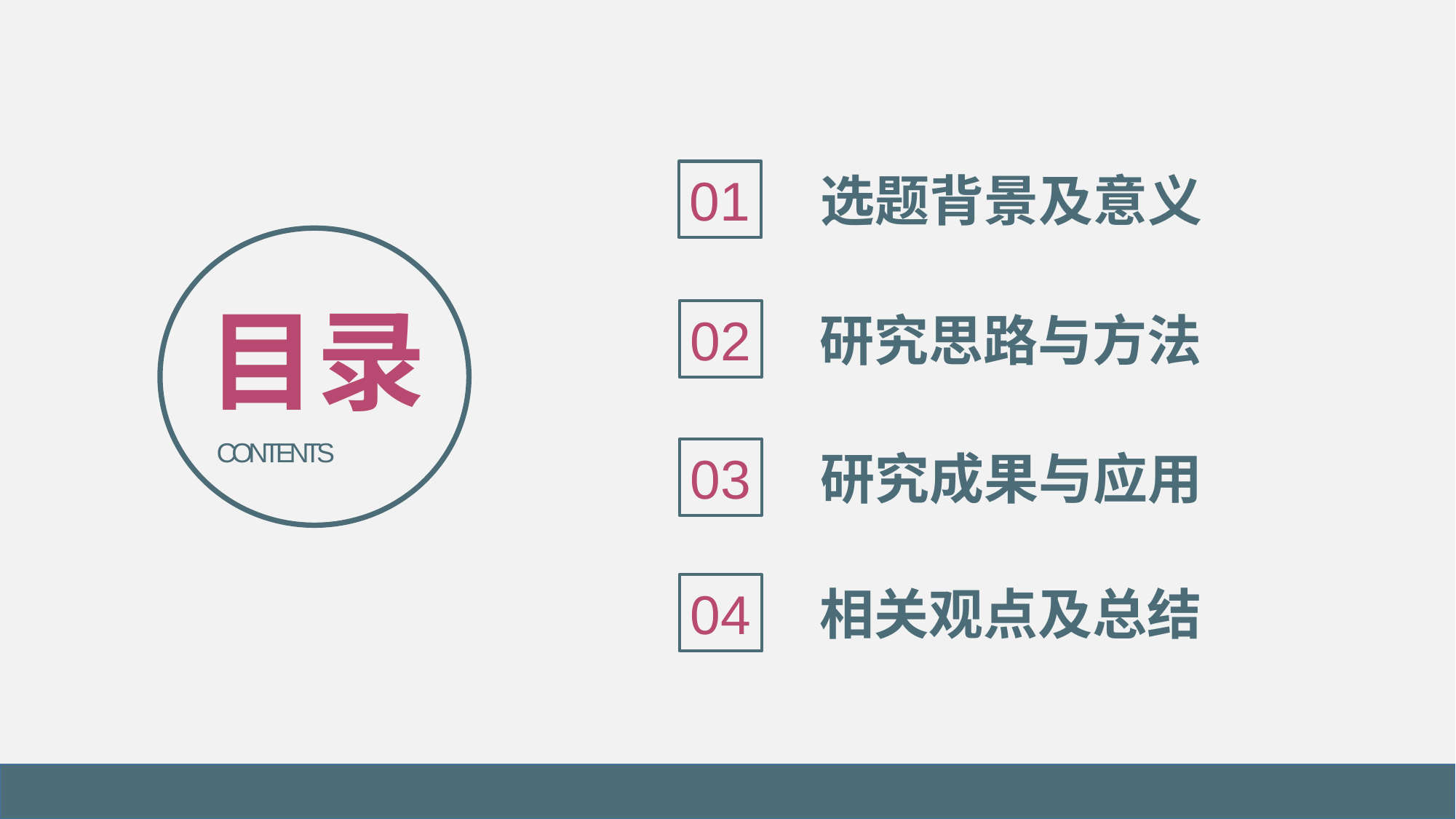

01
选题背景及意义

目录
CONTENTS
02
研究思路与方法
03
研究成果与应用
04
相关观点及总结